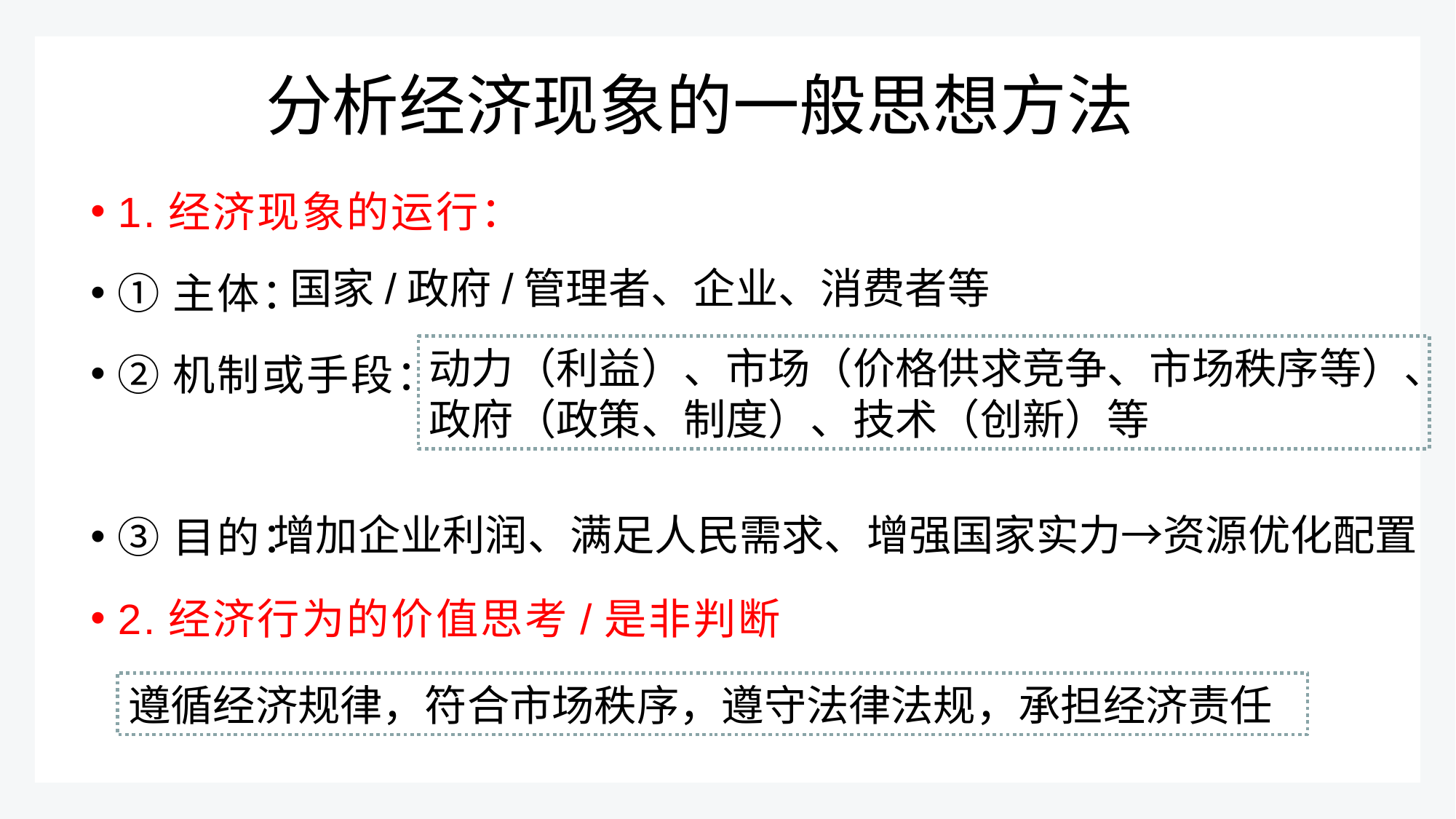

分析经济现象的一般思想方法
1.经济现象的运行：
①主体：
②机制或手段：

③目的：
2.经济行为的价值思考/是非判断

国家/政府/管理者、企业、消费者等
动力（利益）、市场（价格供求竞争、市场秩序等）、政府（政策、制度）、技术（创新）等
增加企业利润、满足人民需求、增强国家实力→资源优化配置
遵循经济规律，符合市场秩序，遵守法律法规，承担经济责任